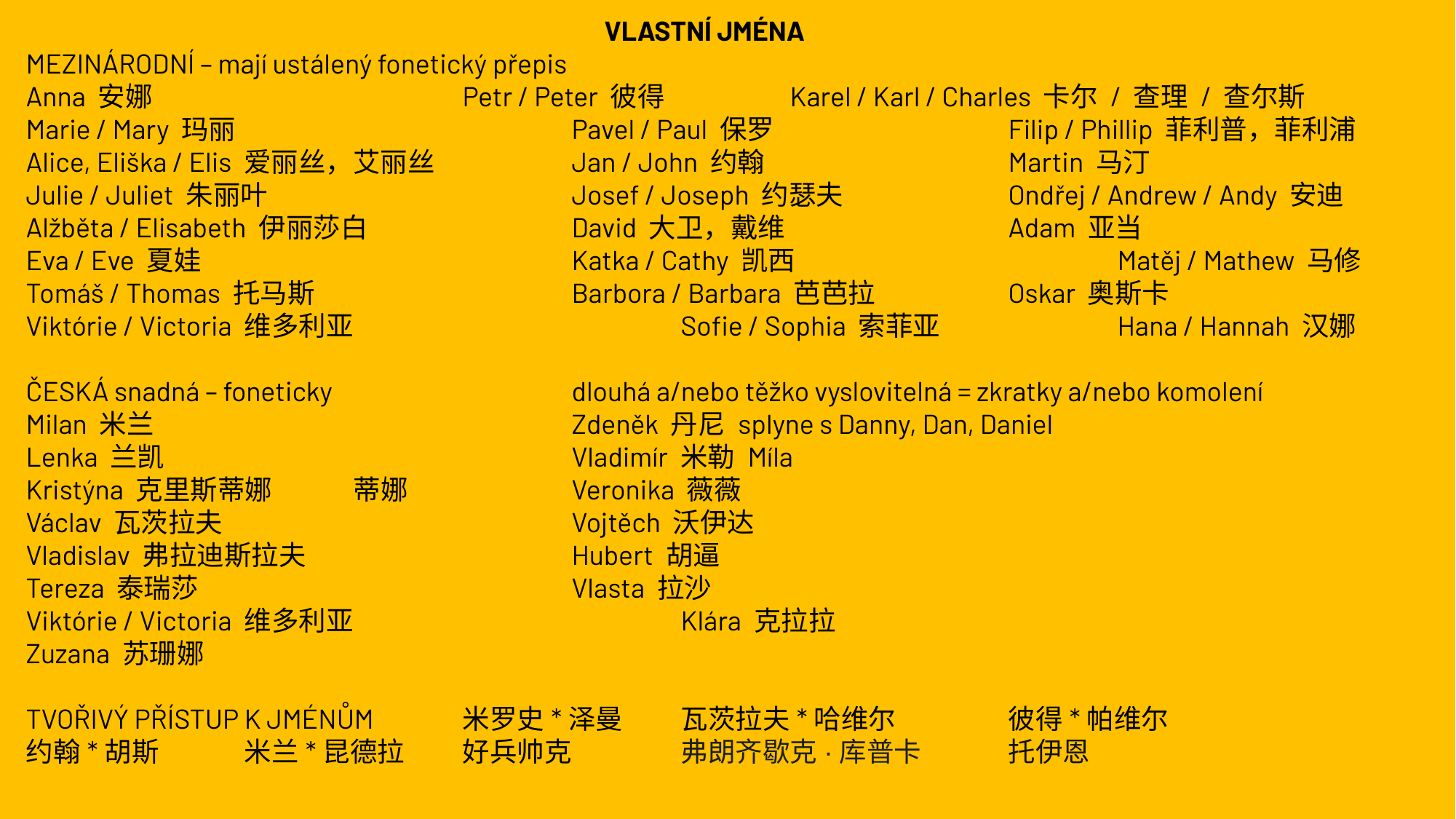

VLASTNÍ JMÉNA
MEZINÁRODNÍ – mají ustálený fonetický přepis
Anna 安娜			Petr / Peter 彼得		Karel / Karl / Charles 卡尔 / 查理 / 查尔斯
Marie / Mary 玛丽				Pavel / Paul 保罗			Filip / Phillip 菲利普，菲利浦
Alice, Eliška / Elis 爱丽丝，艾丽丝		Jan / John 约翰			Martin 马汀
Julie / Juliet 朱丽叶			Josef / Joseph 约瑟夫		Ondřej / Andrew / Andy 安迪
Alžběta / Elisabeth 伊丽莎白		David 大卫，戴维			Adam 亚当
Eva / Eve 夏娃				Katka / Cathy 凯西			Matěj / Mathew 马修
Tomáš / Thomas 托马斯			Barbora / Barbara 芭芭拉		Oskar 奥斯卡
Viktórie / Victoria 维多利亚			Sofie / Sophia 索菲亚		Hana / Hannah 汉娜

ČESKÁ snadná – foneticky			dlouhá a/nebo těžko vyslovitelná = zkratky a/nebo komolení
Milan 米兰				Zdeněk 丹尼 splyne s Danny, Dan, Daniel
Lenka 兰凯				Vladimír 米勒 Míla
Kristýna 克里斯蒂娜	蒂娜		Veronika 薇薇
Václav 瓦茨拉夫				Vojtěch 沃伊达
Vladislav 弗拉迪斯拉夫			Hubert 胡逼
Tereza 泰瑞莎				Vlasta 拉沙
Viktórie / Victoria 维多利亚			Klára 克拉拉
Zuzana 苏珊娜

TVOŘIVÝ PŘÍSTUP K JMÉNŮM	米罗史*泽曼	瓦茨拉夫*哈维尔		彼得*帕维尔
约翰*胡斯	米兰*昆德拉	好兵帅克	弗朗齐歇克·库普卡	托伊恩